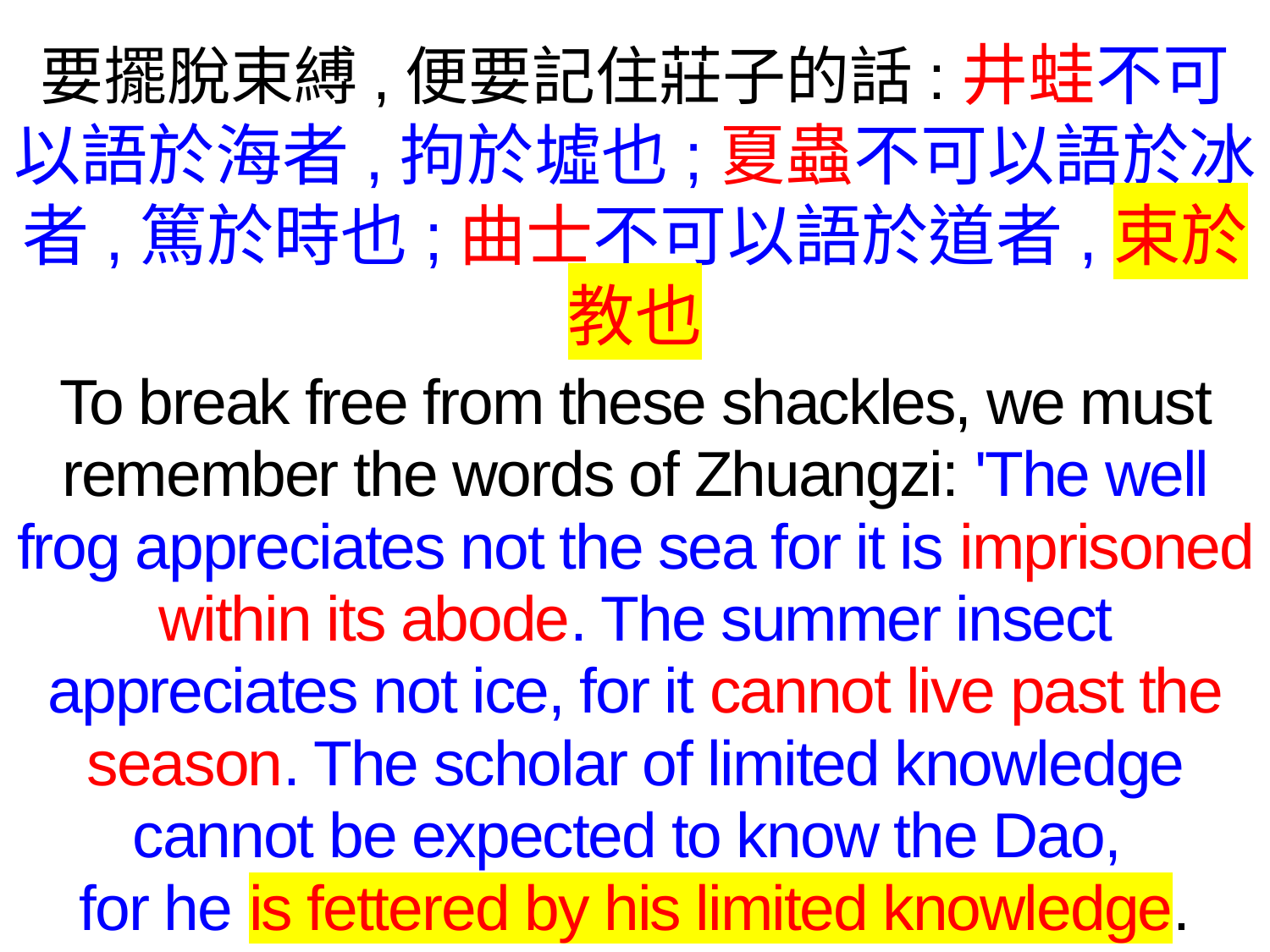

要擺脫束縛,便要記住莊子的話:井蛙不可以語於海者,拘於墟也;夏蟲不可以語於冰者,篤於時也;曲士不可以語於道者,束於教也
To break free from these shackles, we must remember the words of Zhuangzi: 'The well frog appreciates not the sea for it is imprisoned within its abode. The summer insect appreciates not ice, for it cannot live past the season. The scholar of limited knowledge cannot be expected to know the Dao,
for he is fettered by his limited knowledge.